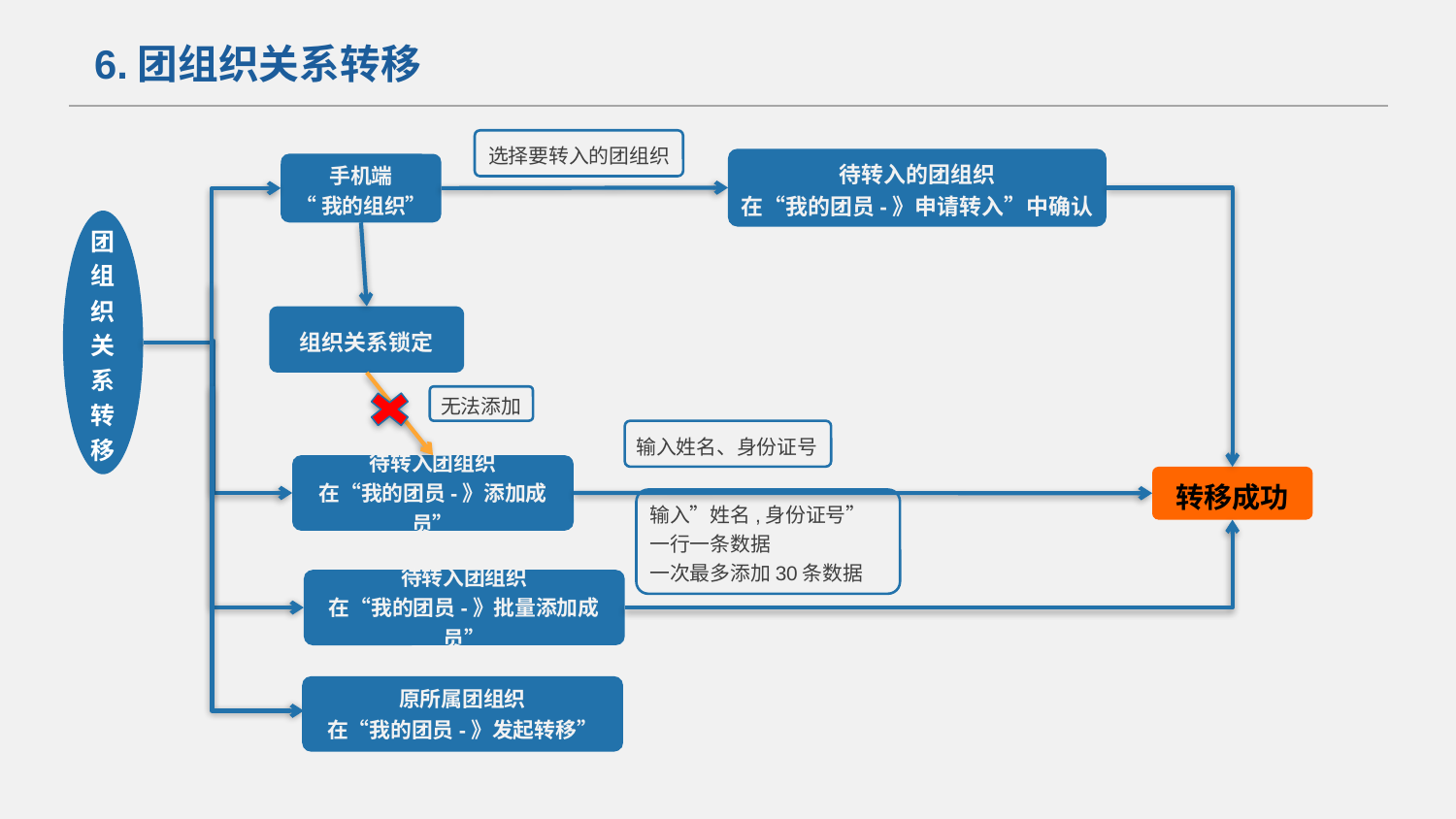

6.团组织关系转移
选择要转入的团组织
待转入的团组织
在“我的团员-》申请转入”中确认
手机端
“我的组织”
团组织关系转移
组织关系锁定

无法添加
输入姓名、身份证号

待转入团组织
在“我的团员-》添加成员”

转移成功
输入”姓名,身份证号”
一行一条数据
一次最多添加30条数据

待转入团组织
在“我的团员-》批量添加成员”

原所属团组织
在“我的团员-》发起转移”